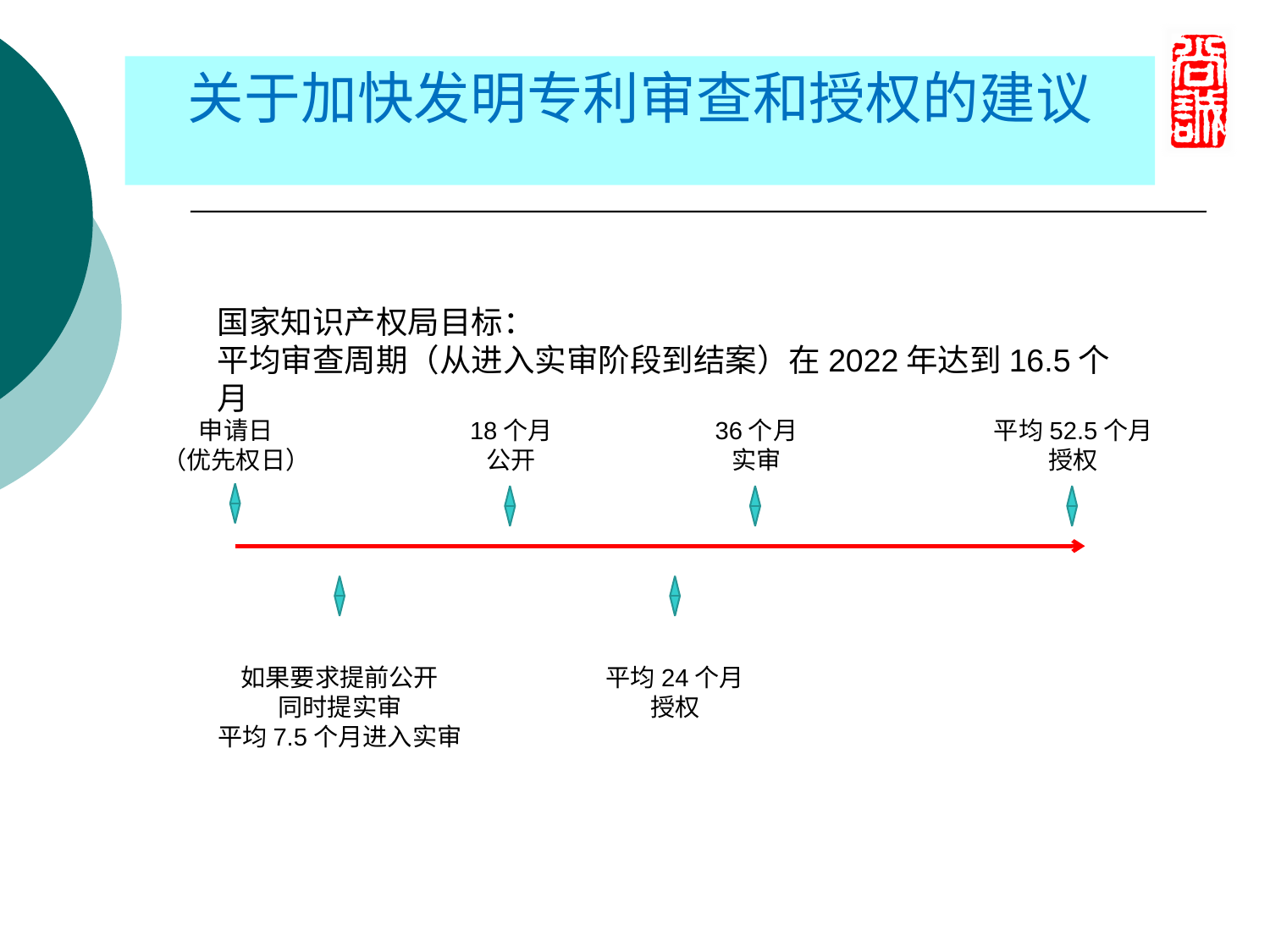

关于加快发明专利审查和授权的建议
国家知识产权局目标：
平均审查周期（从进入实审阶段到结案）在2022年达到16.5个月
18个月
公开
36个月
实审
平均52.5个月
授权
申请日
（优先权日）

如果要求提前公开
同时提实审
平均7.5个月进入实审
平均24个月
授权